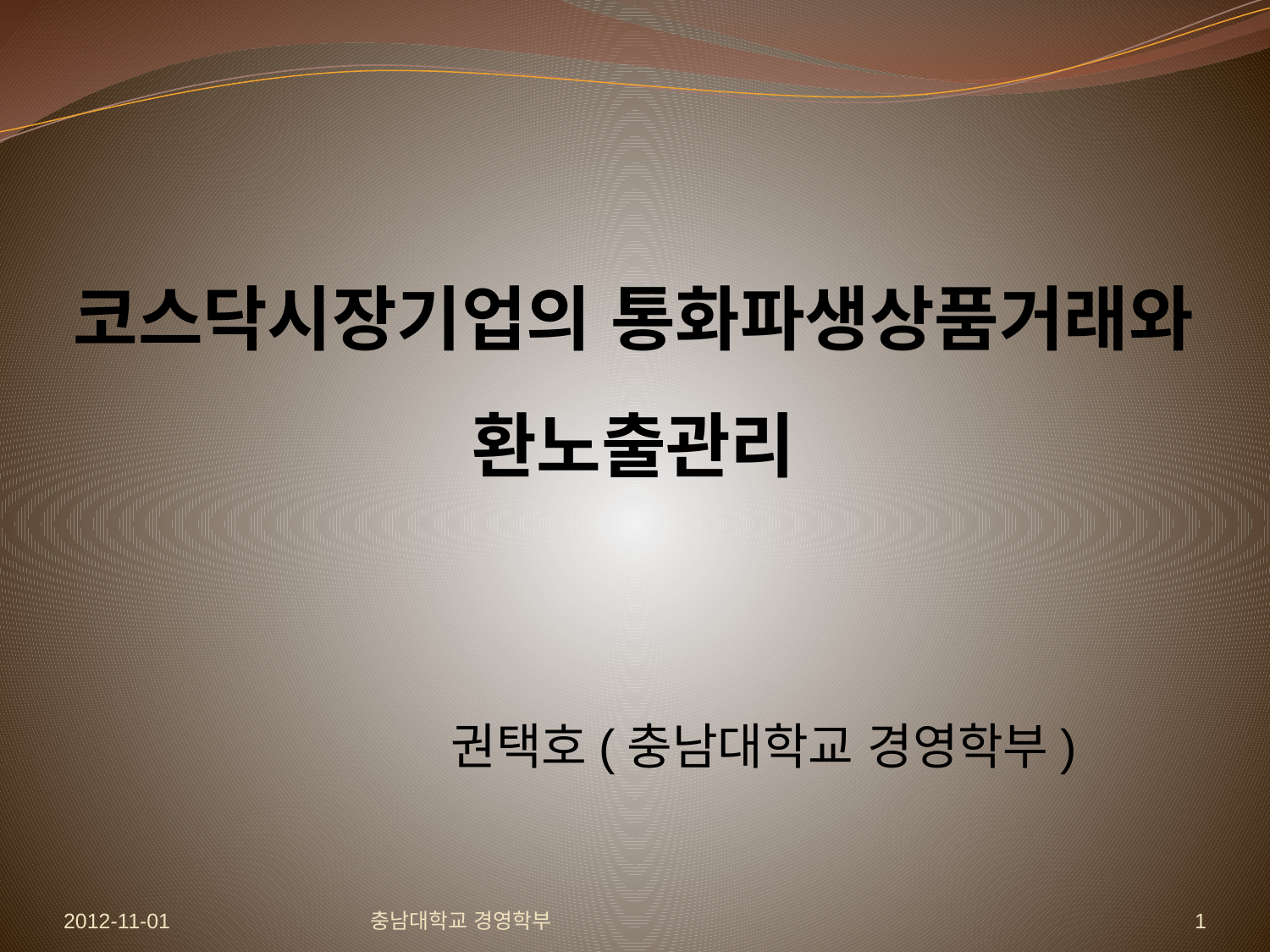

# 코스닥시장기업의 통화파생상품거래와 환노출관리
권택호(충남대학교 경영학부)
2012-11-01
충남대학교 경영학부
1